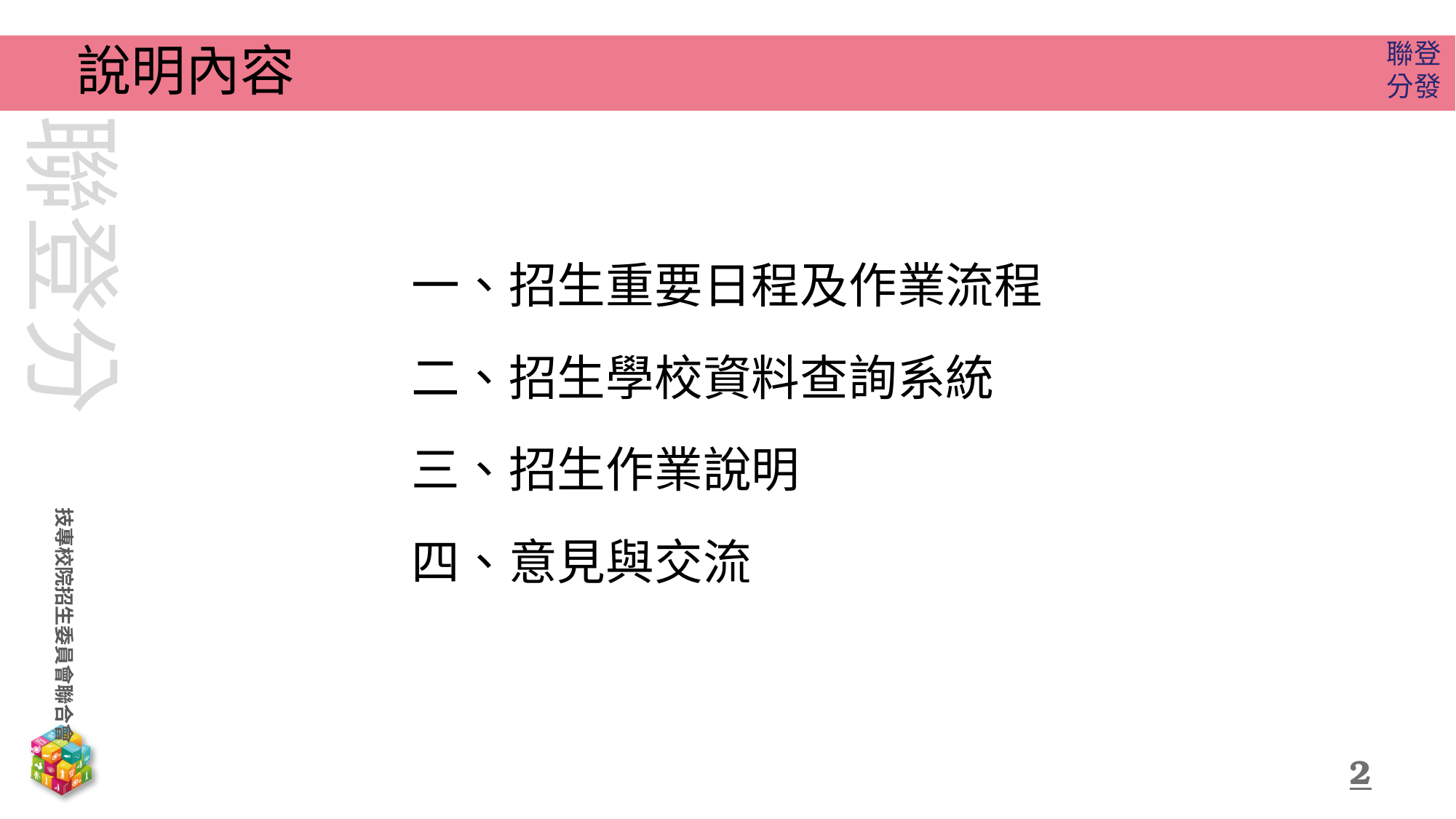

# 說明內容
一、招生重要日程及作業流程
二、招生學校資料查詢系統
三、招生作業說明
四、意見與交流
2